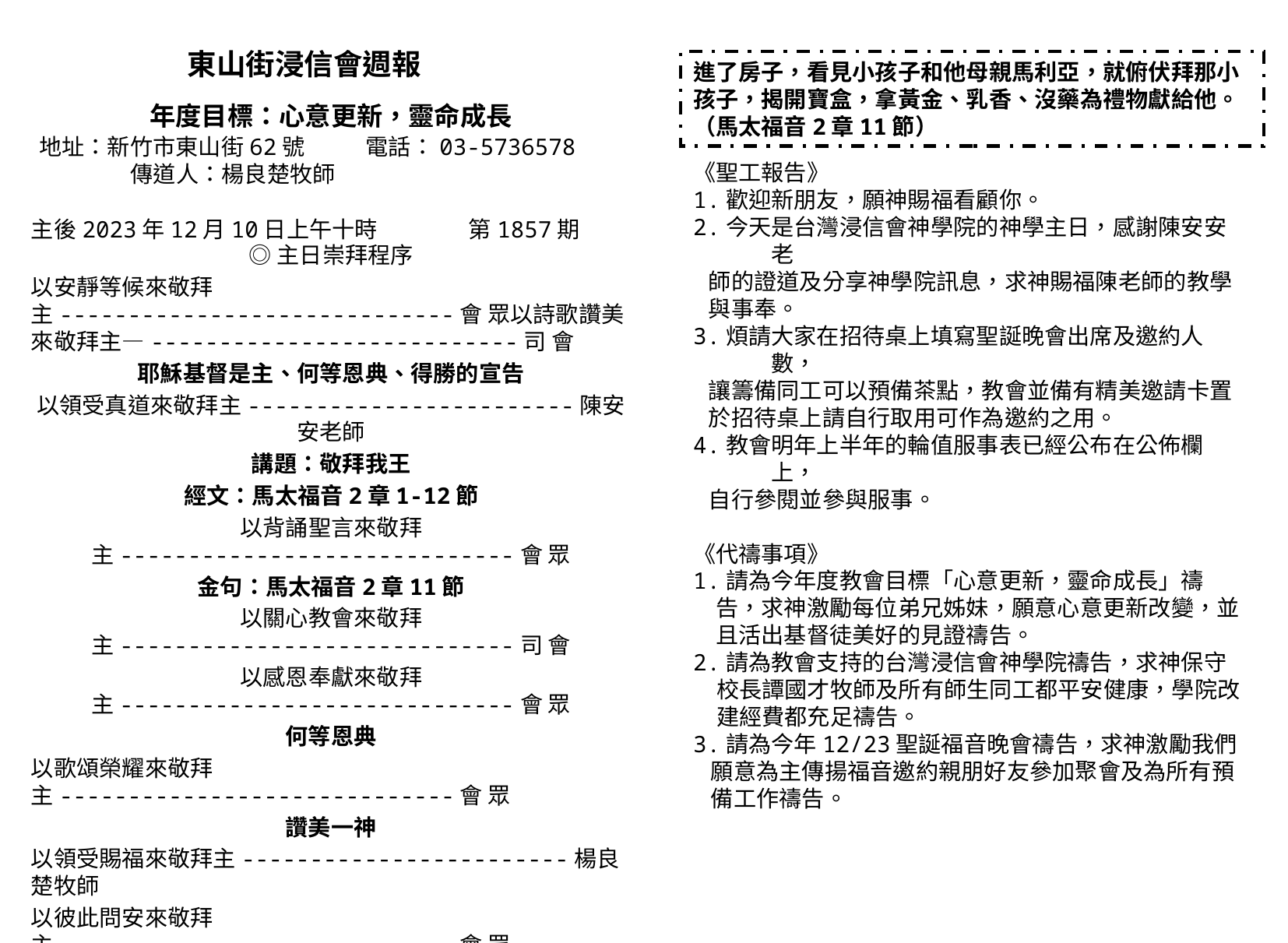

東山街浸信會週報

年度目標：心意更新，靈命成長

進了房子，看見小孩子和他母親馬利亞，就俯伏拜那小孩子，揭開寶盒，拿黃金、乳香、沒藥為禮物獻給他。（馬太福音2章11節）

地址：新竹市東山街62號            電話：03-5736578
                 傳道人：楊良楚牧師
《聖工報告》
1.歡迎新朋友，願神賜福看顧你。
2.今天是台灣浸信會神學院的神學主日，感謝陳安安老
  師的證道及分享神學院訊息，求神賜福陳老師的教學
  與事奉。
3.煩請大家在招待桌上填寫聖誕晚會出席及邀約人數，
  讓籌備同工可以預備茶點，教會並備有精美邀請卡置
  於招待桌上請自行取用可作為邀約之用。
4.教會明年上半年的輪值服事表已經公布在公佈欄上，
  自行參閱並參與服事。

《代禱事項》
1.請為今年度教會目標「心意更新，靈命成長」禱告，求神激勵每位弟兄姊妹，願意心意更新改變，並且活出基督徒美好的見證禱告。
2.請為教會支持的台灣浸信會神學院禱告，求神保守校長譚國才牧師及所有師生同工都平安健康，學院改建經費都充足禱告。
3.請為今年12/23聖誕福音晚會禱告，求神激勵我們願意為主傳揚福音邀約親朋好友參加聚會及為所有預備工作禱告。
主後2023年12月10日上午十時                  第1857期
◎主日崇拜程序
以安靜等候來敬拜主-----------------------------會 眾以詩歌讚美來敬拜主—---------------------------司 會
耶穌基督是主、何等恩典、得勝的宣告
以領受真道來敬拜主------------------------陳安安老師
講題：敬拜我王
經文：馬太福音2章1-12節
以背誦聖言來敬拜主-----------------------------會 眾
金句：馬太福音2章11節
以關心教會來敬拜主-----------------------------司 會
以感恩奉獻來敬拜主-----------------------------會 眾
何等恩典
以歌頌榮耀來敬拜主-----------------------------會 眾
讚美一神
以領受賜福來敬拜主------------------------楊良楚牧師
以彼此問安來敬拜主-----------------------------會 眾
愛我們的家